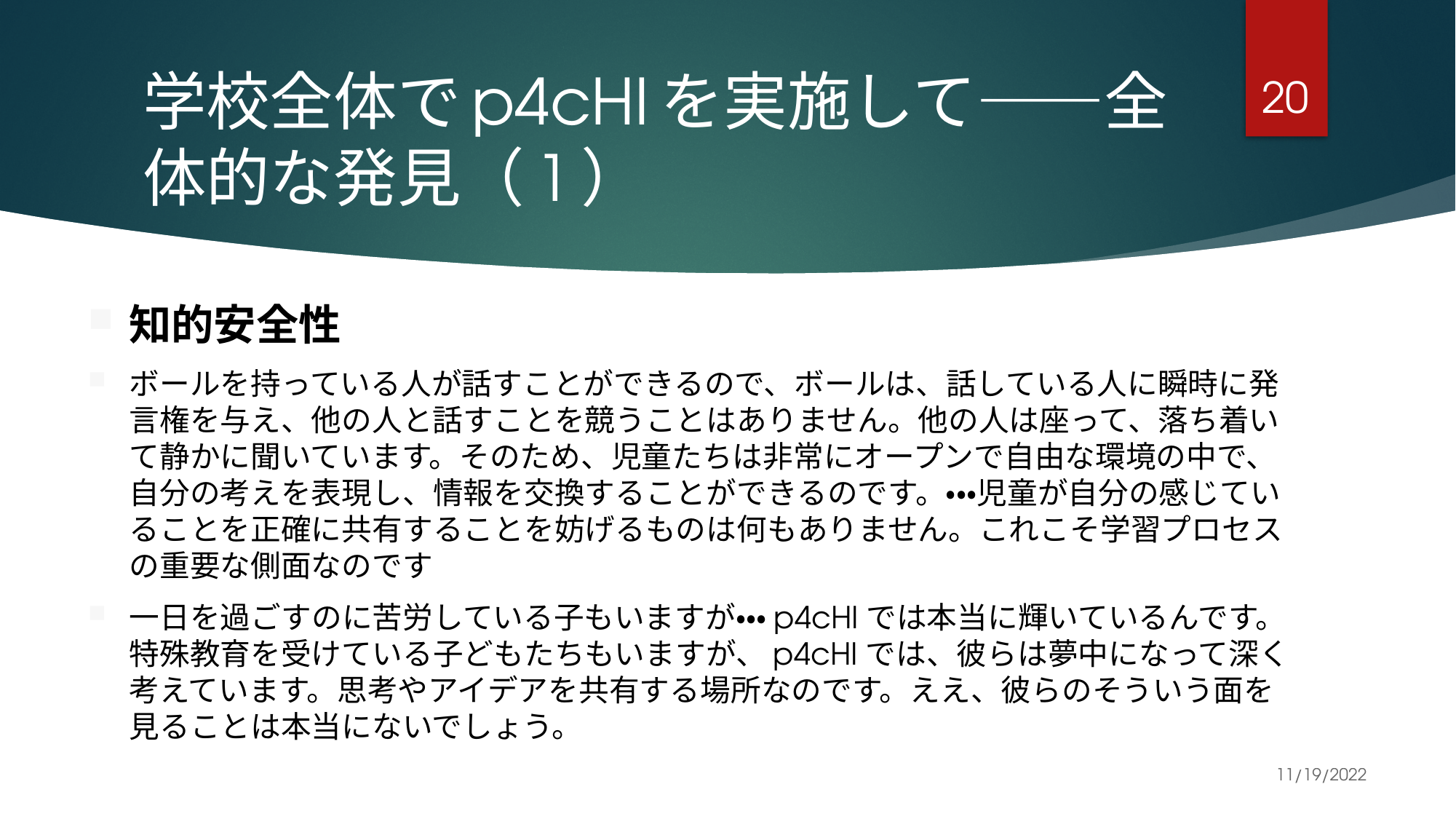

20
# 学校全体でp4cHIを実施して――全体的な発見（1）

知的安全性
ボールを持っている人が話すことができるので、ボールは、話している人に瞬時に発言権を与え、他の人と話すことを競うことはありません。他の人は座って、落ち着いて静かに聞いています。そのため、児童たちは非常にオープンで自由な環境の中で、自分の考えを表現し、情報を交換することができるのです。・・・児童が自分の感じていることを正確に共有することを妨げるものは何もありません。これこそ学習プロセスの重要な側面なのです
一日を過ごすのに苦労している子もいますが・・・p4cHIでは本当に輝いているんです。特殊教育を受けている子どもたちもいますが、p4cHIでは、彼らは夢中になって深く考えています。思考やアイデアを共有する場所なのです。ええ、彼らのそういう面を見ることは本当にないでしょう。

11/19/2022